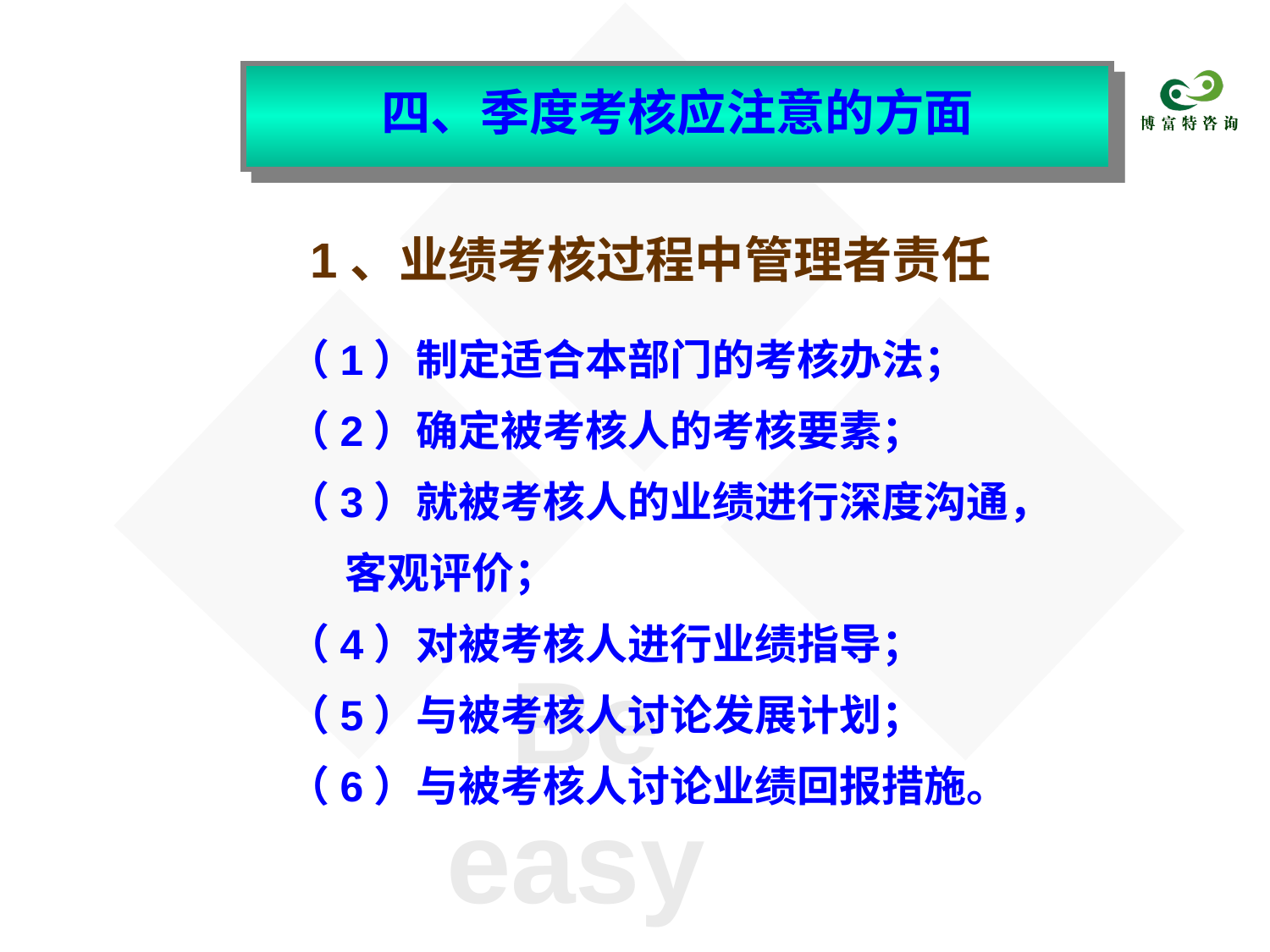

四、季度考核应注意的方面
1、业绩考核过程中管理者责任
（1）制定适合本部门的考核办法；
（2）确定被考核人的考核要素；
（3）就被考核人的业绩进行深度沟通，
     客观评价；
（4）对被考核人进行业绩指导；
（5）与被考核人讨论发展计划；
（6）与被考核人讨论业绩回报措施。